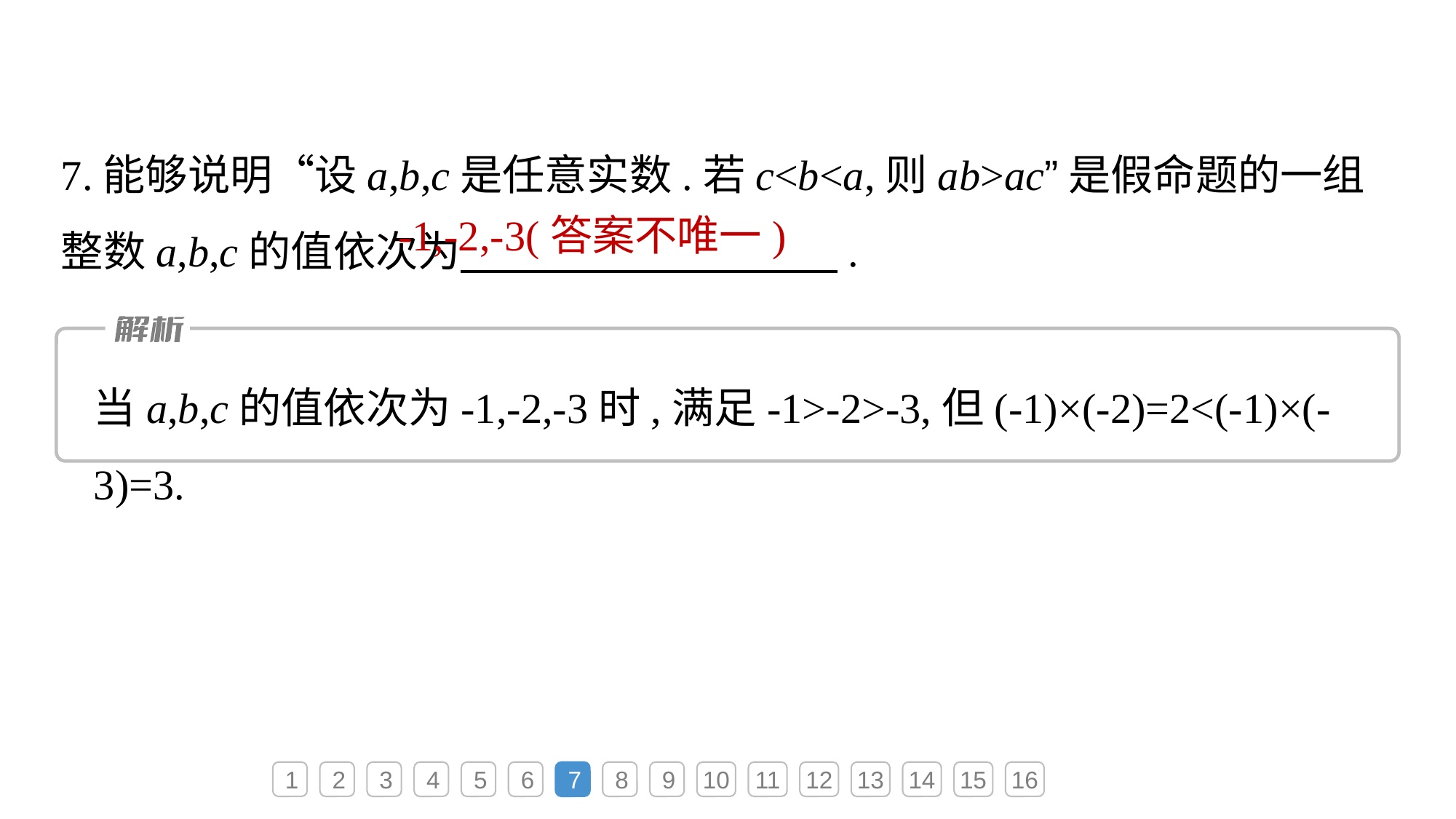

7.能够说明“设a,b,c是任意实数.若c<b<a,则ab>ac”是假命题的一组整数a,b,c的值依次为　　　　             　　.
-1,-2,-3(答案不唯一)

当a,b,c的值依次为-1,-2,-3时,满足-1>-2>-3,但(-1)×(-2)=2<(-1)×(-3)=3.
1
2
3
4
5
6
7
8
9
10
11
12
13
14
15
16